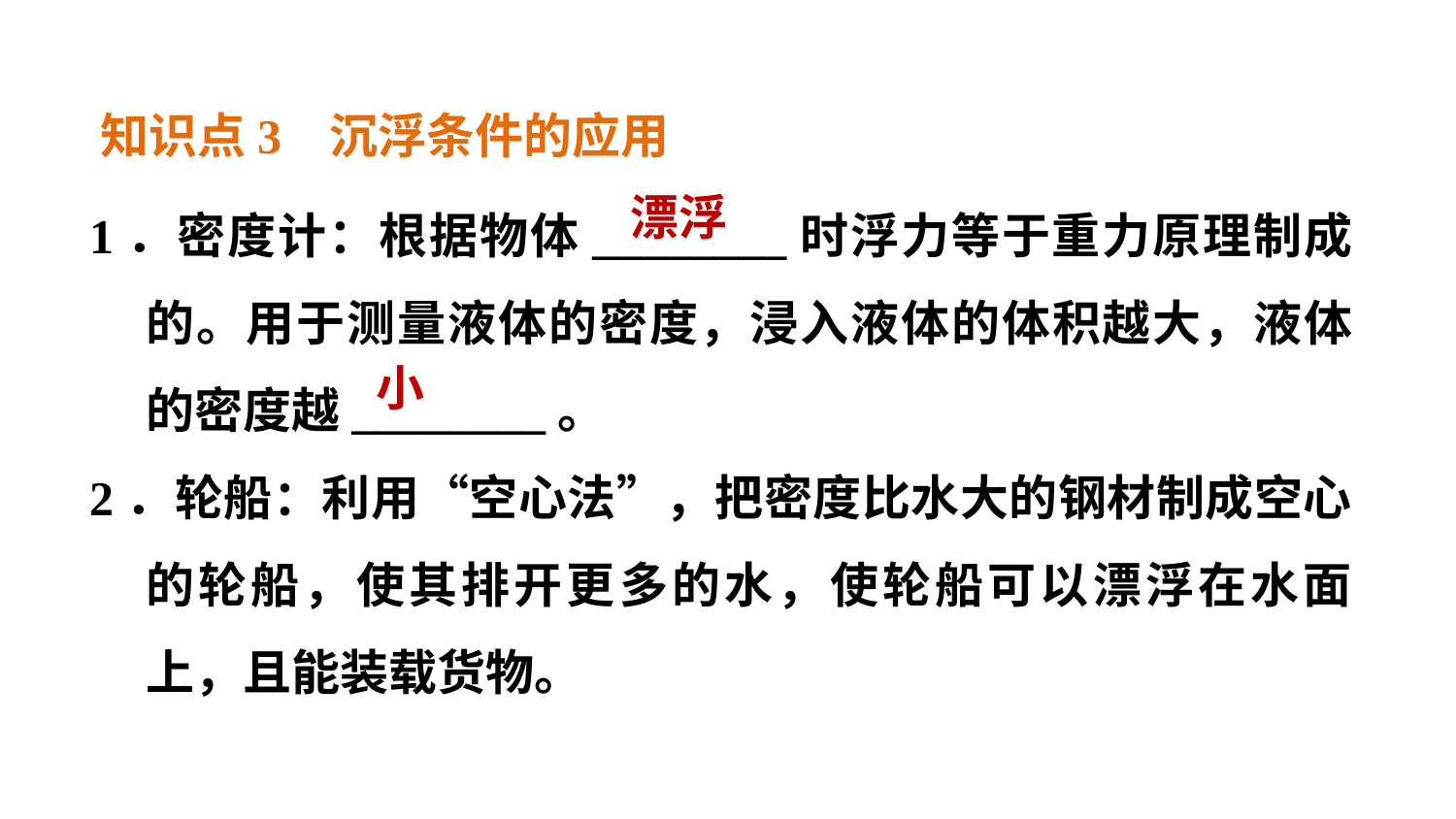

知识点3   沉浮条件的应用
1．密度计：根据物体________时浮力等于重力原理制成的。用于测量液体的密度，浸入液体的体积越大，液体的密度越________。
2．轮船：利用“空心法”，把密度比水大的钢材制成空心的轮船，使其排开更多的水，使轮船可以漂浮在水面上，且能装载货物。
漂浮
小